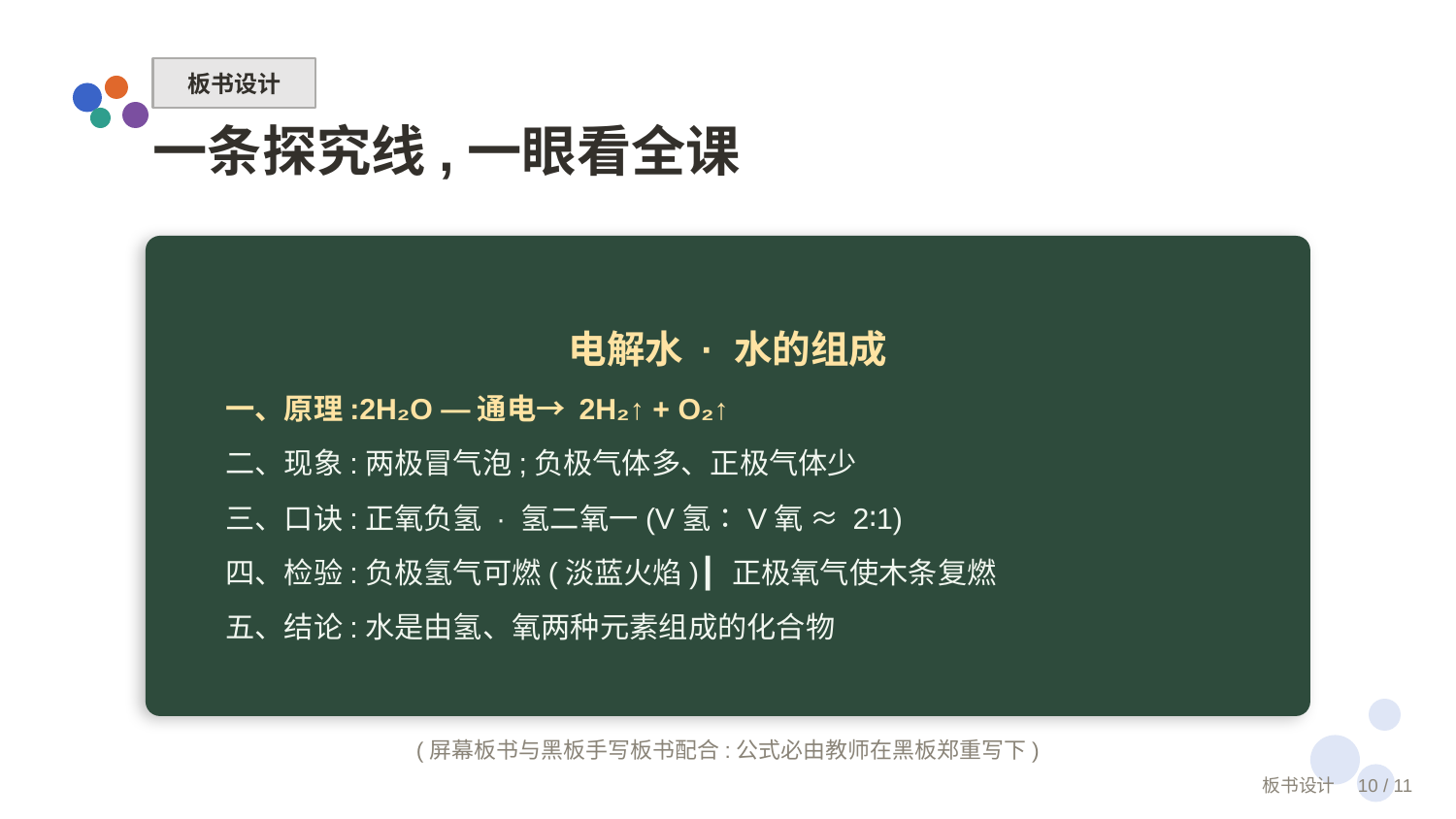

板书设计

一条探究线,一眼看全课

电解水 · 水的组成
一、原理:2H₂O —通电→ 2H₂↑ + O₂↑
二、现象:两极冒气泡;负极气体多、正极气体少
三、口诀:正氧负氢 · 氢二氧一(V氢∶V氧 ≈ 2∶1)
四、检验:负极氢气可燃(淡蓝火焰)┃ 正极氧气使木条复燃
五、结论:水是由氢、氧两种元素组成的化合物

(屏幕板书与黑板手写板书配合:公式必由教师在黑板郑重写下)

板书设计　10 / 11